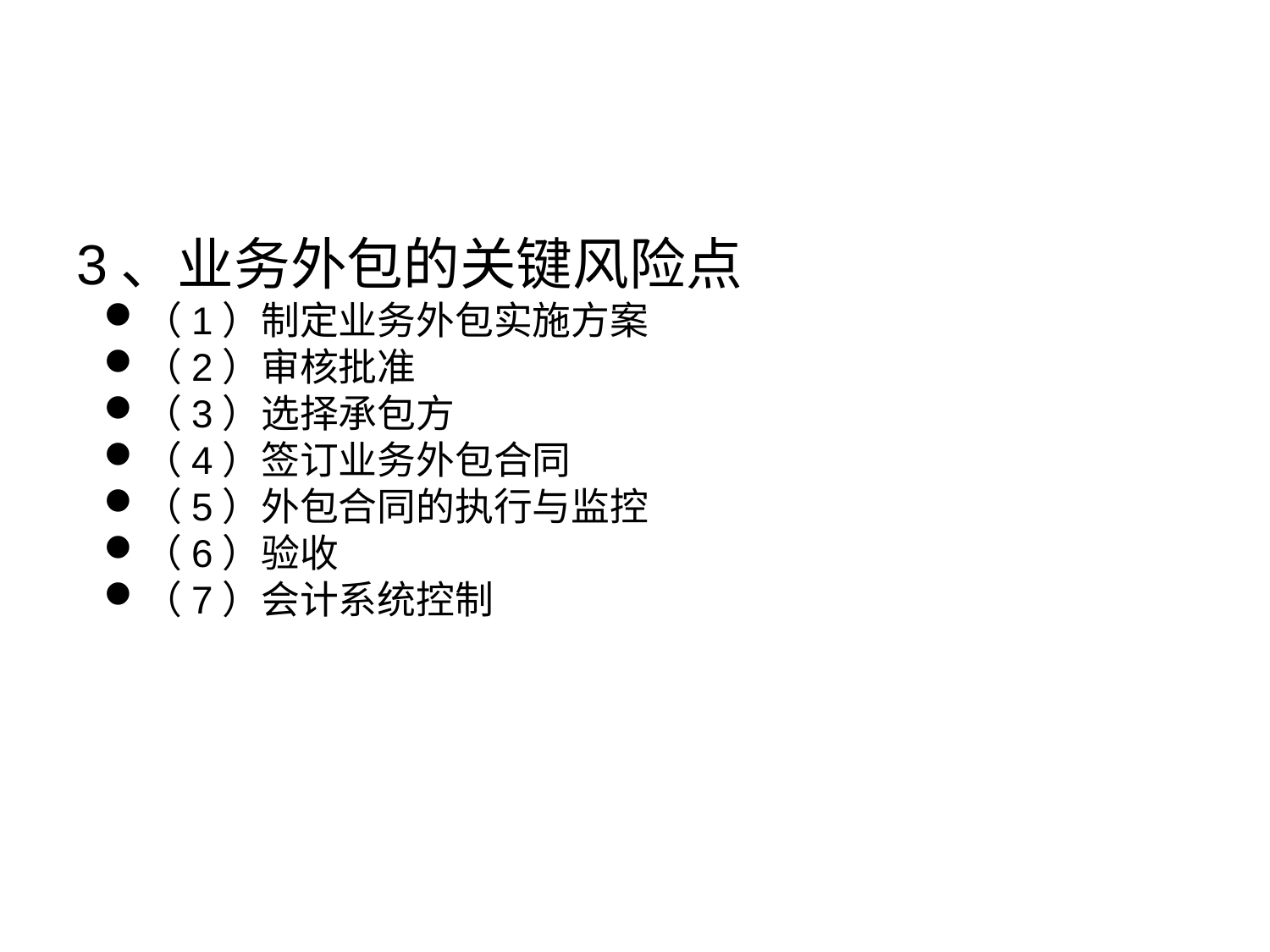

3、业务外包的关键风险点
（1）制定业务外包实施方案
（2）审核批准
（3）选择承包方
（4）签订业务外包合同
（5）外包合同的执行与监控
（6）验收
（7）会计系统控制